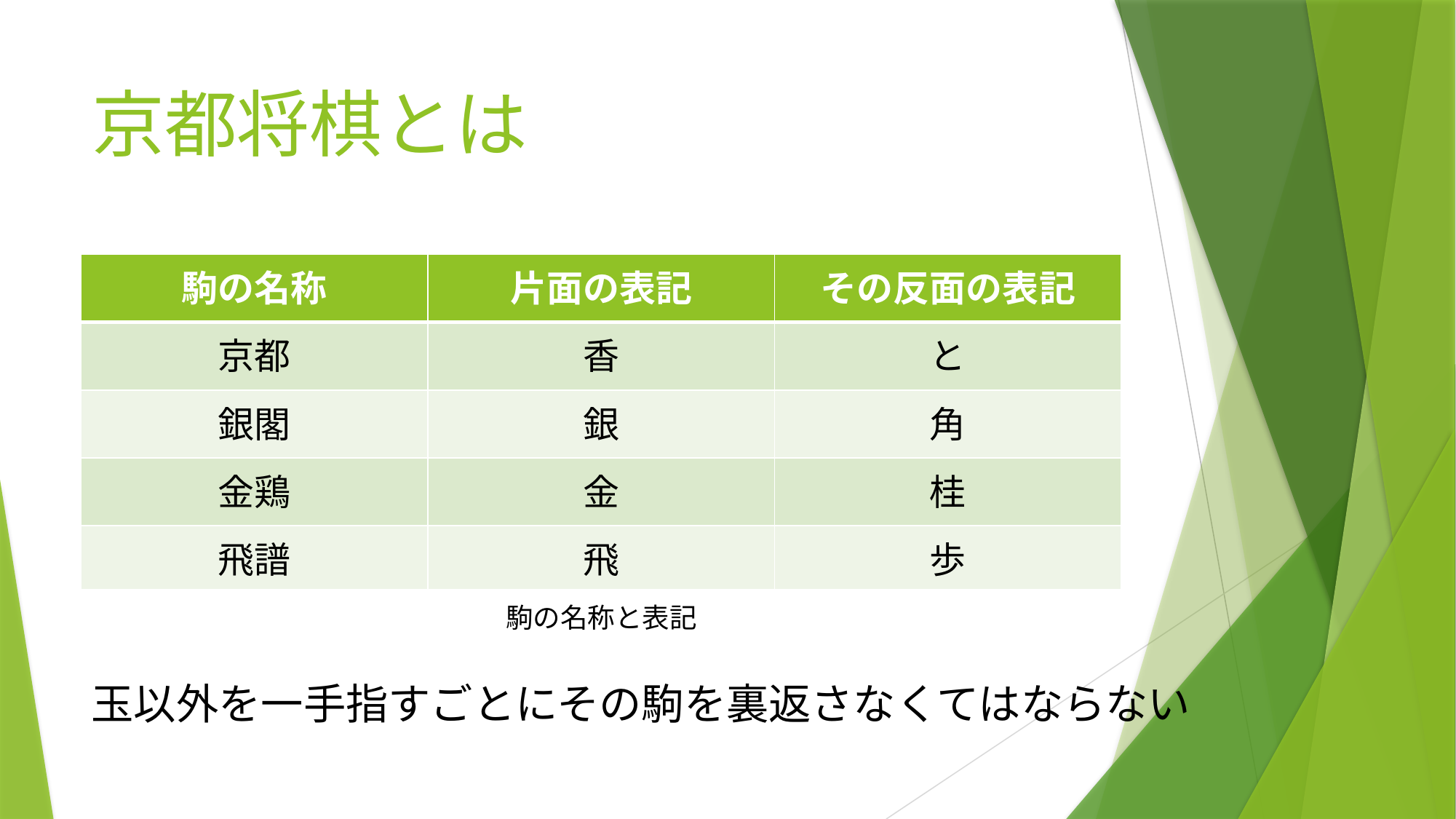

# 京都将棋とは
| 駒の名称 | 片面の表記 | その反面の表記 |
| --- | --- | --- |
| 京都 | 香 | と |
| 銀閣 | 銀 | 角 |
| 金鶏 | 金 | 桂 |
| 飛譜 | 飛 | 歩 |
駒の名称と表記
玉以外を一手指すごとにその駒を裏返さなくてはならない